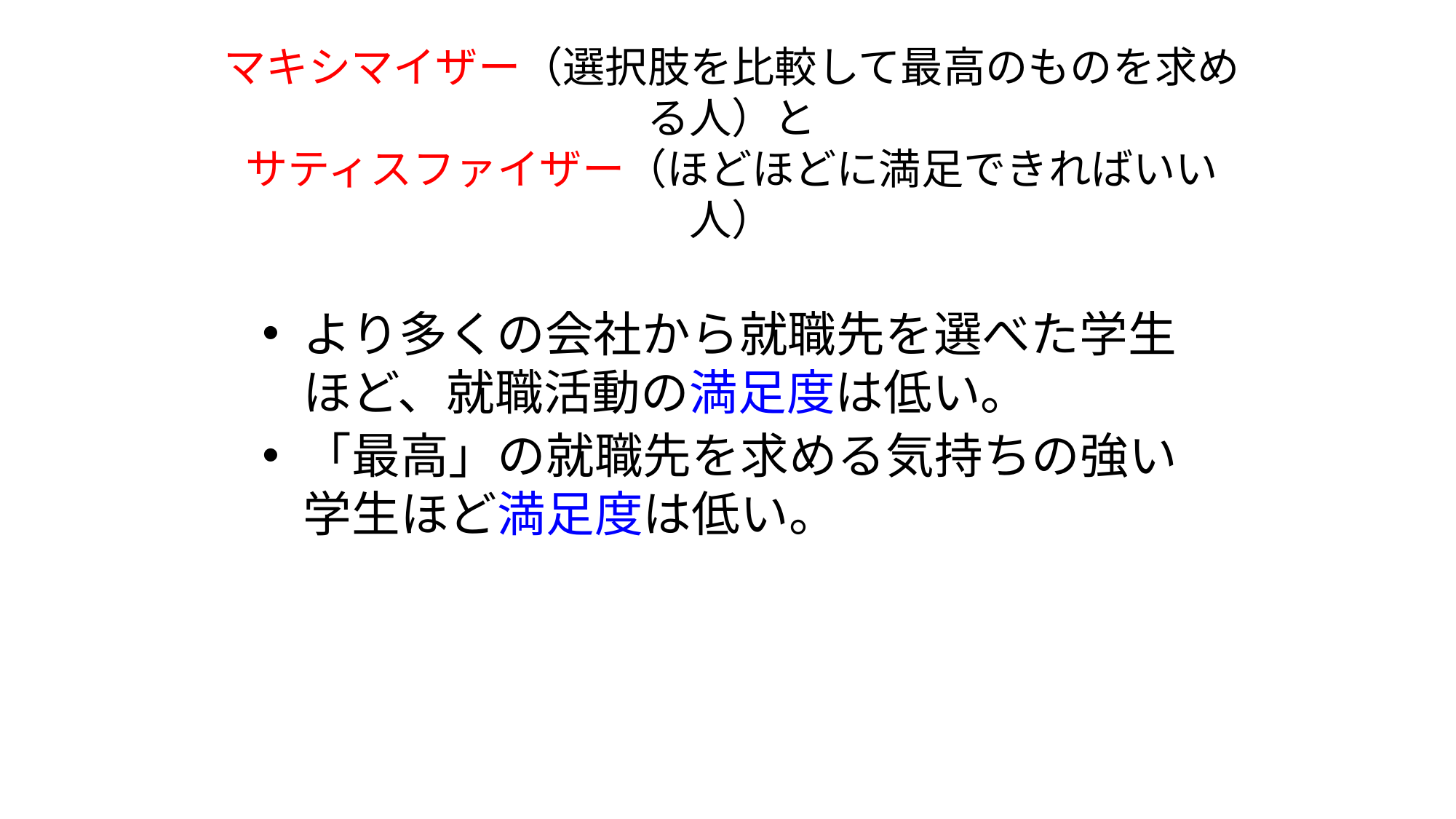

# マキシマイザー（選択肢を比較して最高のものを求める人）と サティスファイザー（ほどほどに満足できればいい人）
より多くの会社から就職先を選べた学生ほど、就職活動の満足度は低い。
「最高」の就職先を求める気持ちの強い学生ほど満足度は低い。